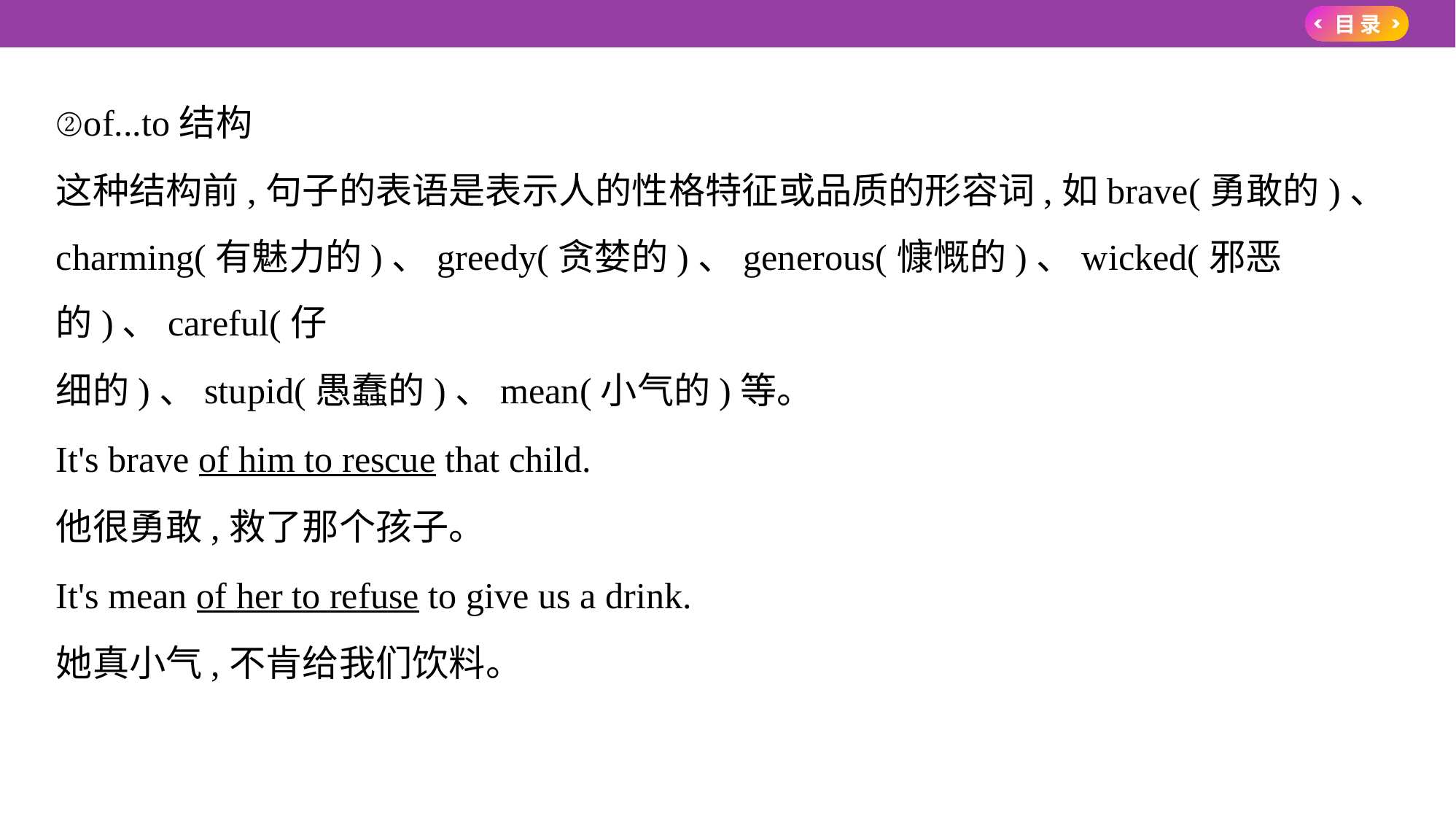

②of...to结构
这种结构前,句子的表语是表示人的性格特征或品质的形容词,如brave(勇敢的)、
charming(有魅力的)、greedy(贪婪的)、generous(慷慨的)、wicked(邪恶的)、careful(仔
细的)、stupid(愚蠢的)、mean(小气的)等。
It's brave of him to rescue that child.
他很勇敢,救了那个孩子。
It's mean of her to refuse to give us a drink.
她真小气,不肯给我们饮料。